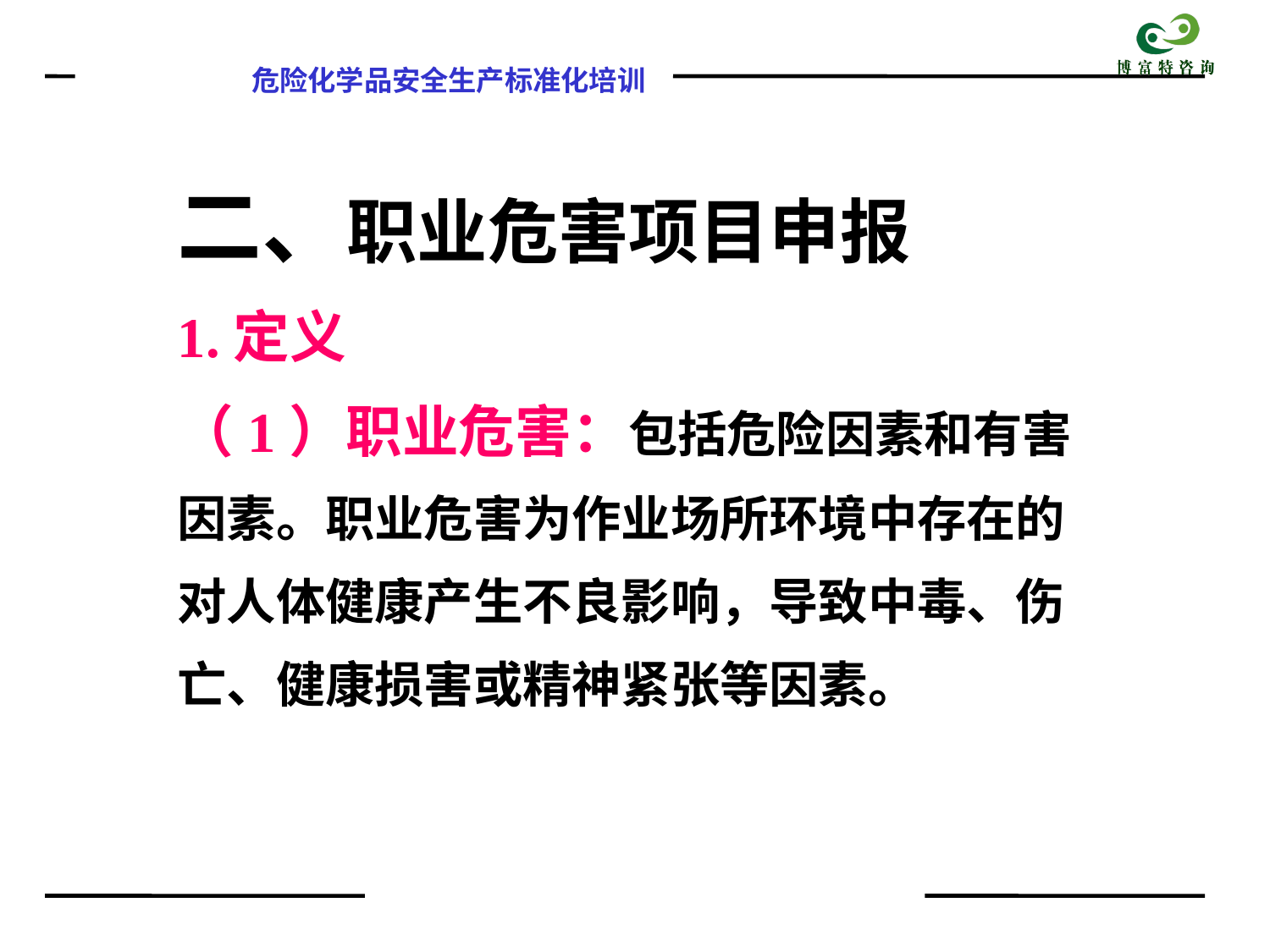

二、职业危害项目申报
1.定义
（1）职业危害：包括危险因素和有害因素。职业危害为作业场所环境中存在的对人体健康产生不良影响，导致中毒、伤亡、健康损害或精神紧张等因素。